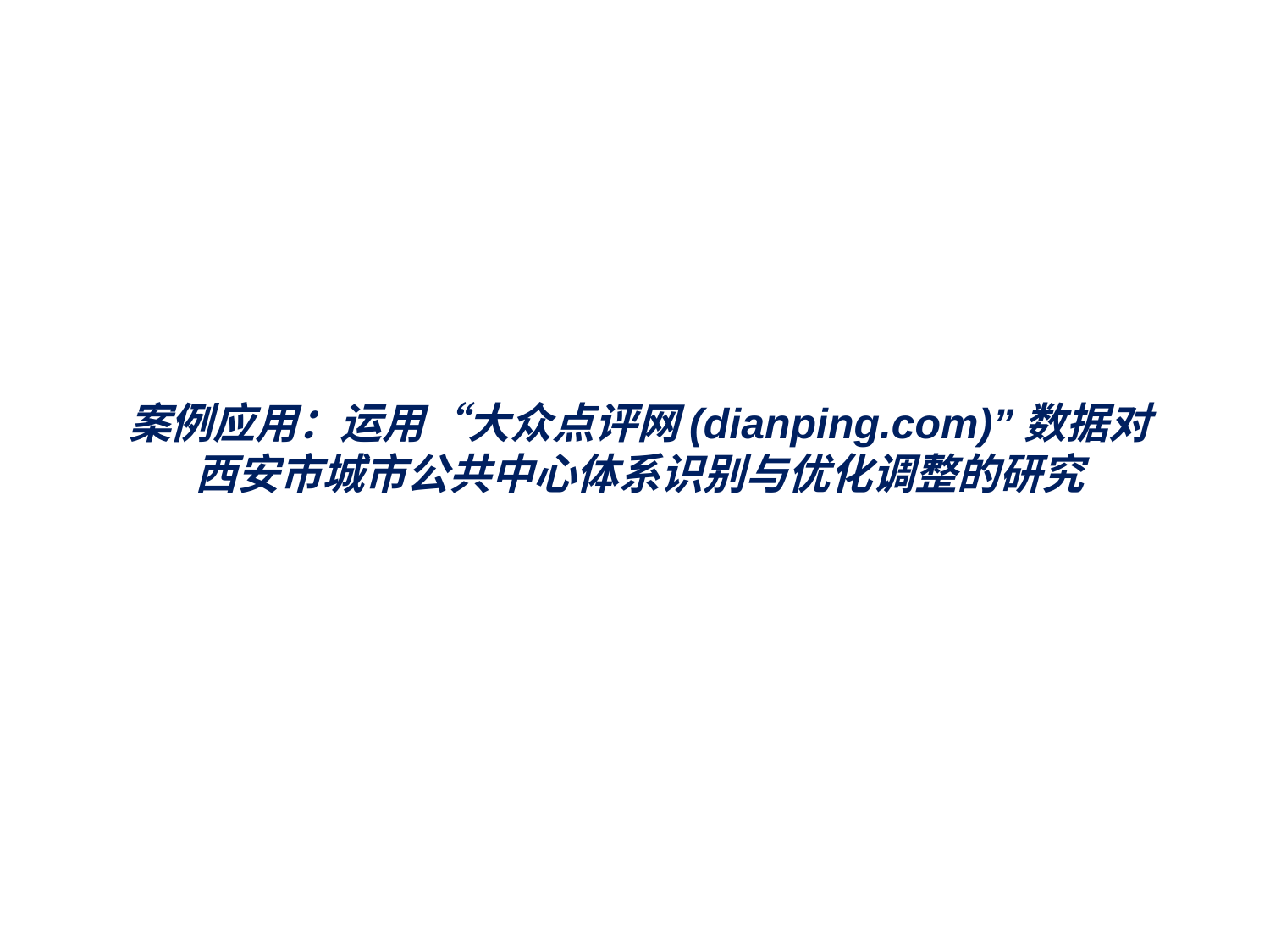

案例应用：运用“大众点评网(dianping.com)”数据对西安市城市公共中心体系识别与优化调整的研究